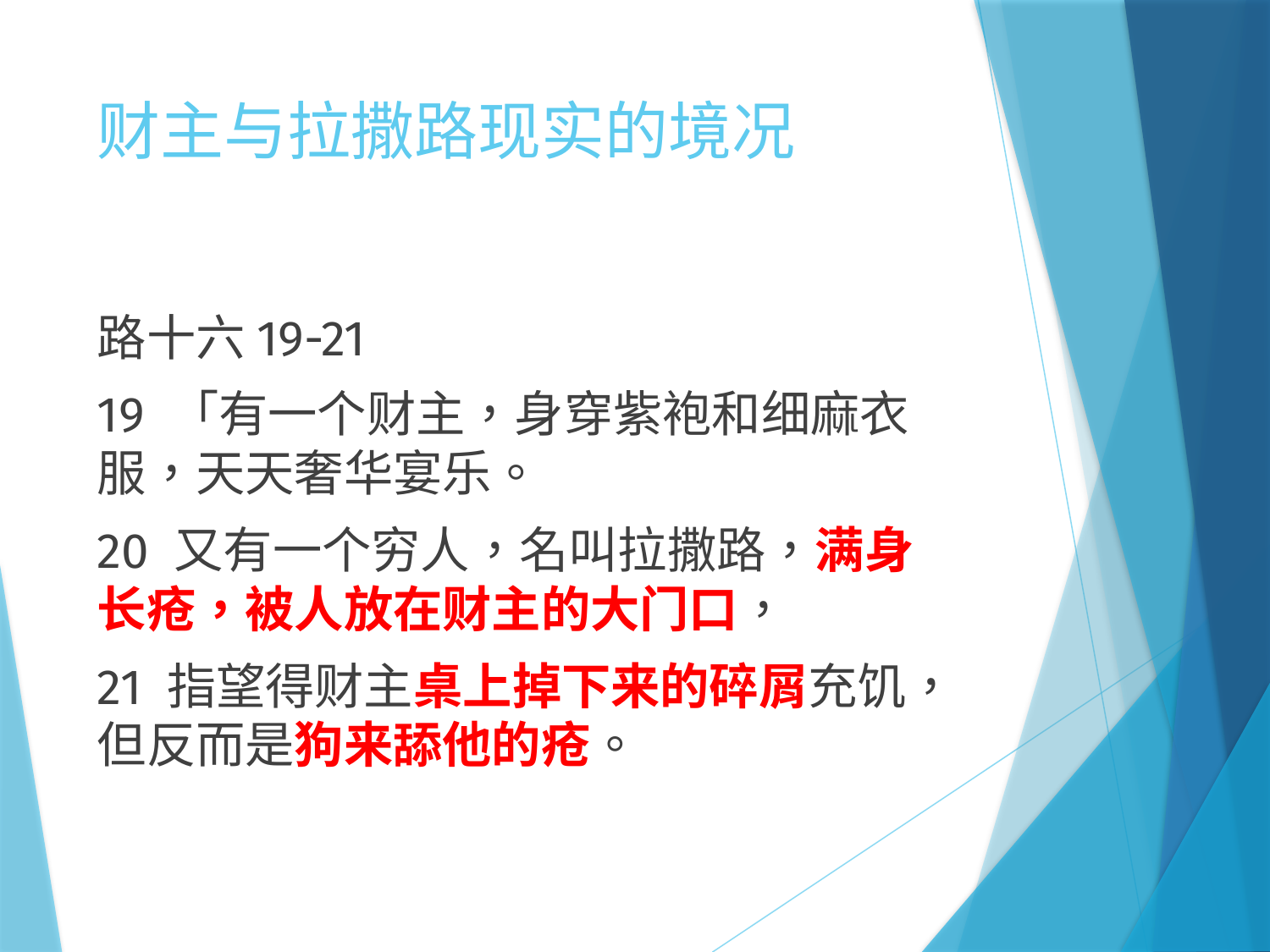

# 财主与拉撒路现实的境况
路十六19-21
19 「有一个财主，身穿紫袍和细麻衣服，天天奢华宴乐。
20 又有一个穷人，名叫拉撒路，满身长疮，被人放在财主的大门口，
21 指望得财主桌上掉下来的碎屑充饥，但反而是狗来舔他的疮。